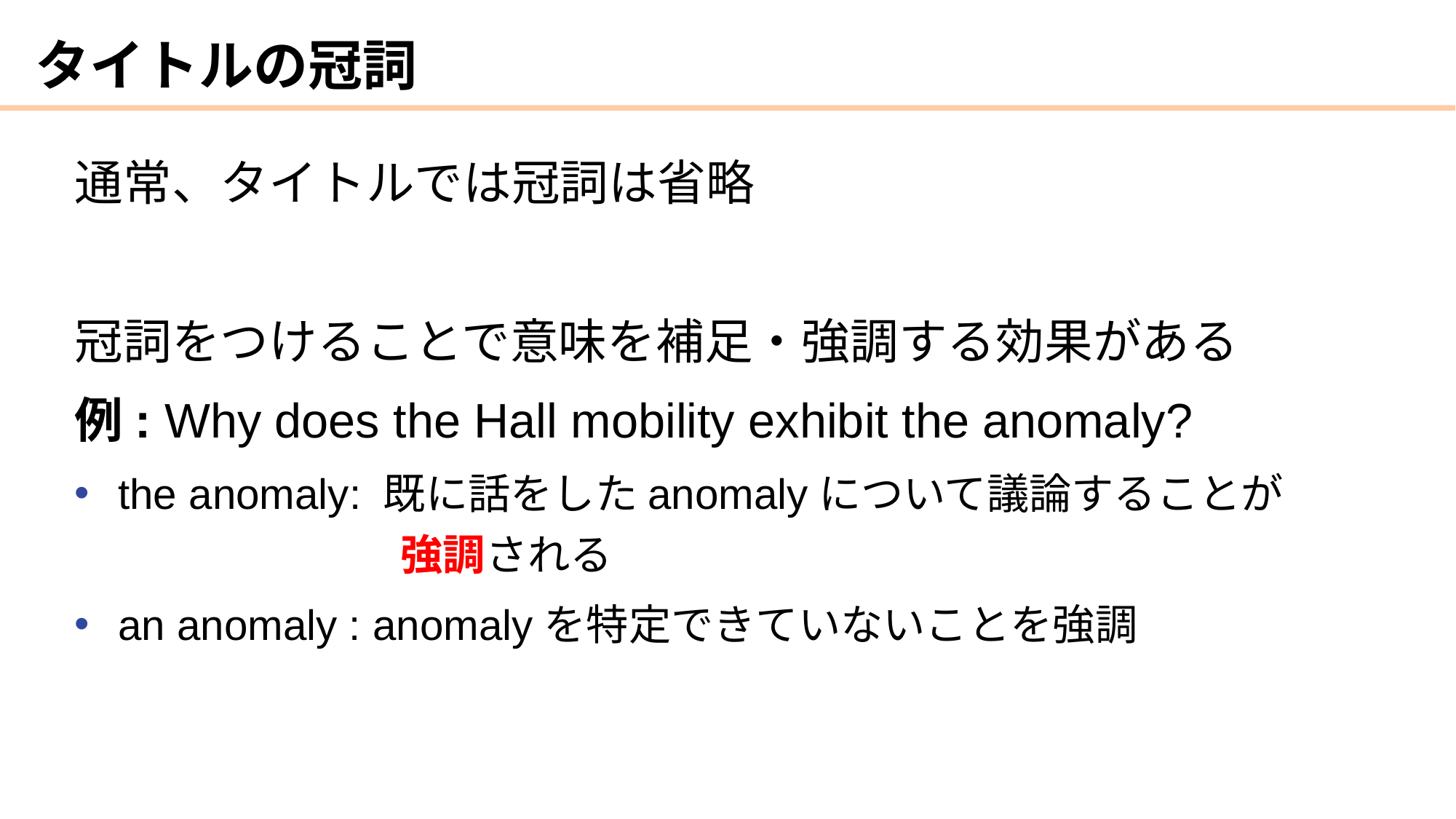

# タイトルの冠詞
通常、タイトルでは冠詞は省略

冠詞をつけることで意味を補足・強調する効果がある
例: Why does the Hall mobility exhibit the anomaly?
the anomaly: 既に話をしたanomalyについて議論することが
　　　　　　   強調される
an anomaly : anomalyを特定できていないことを強調